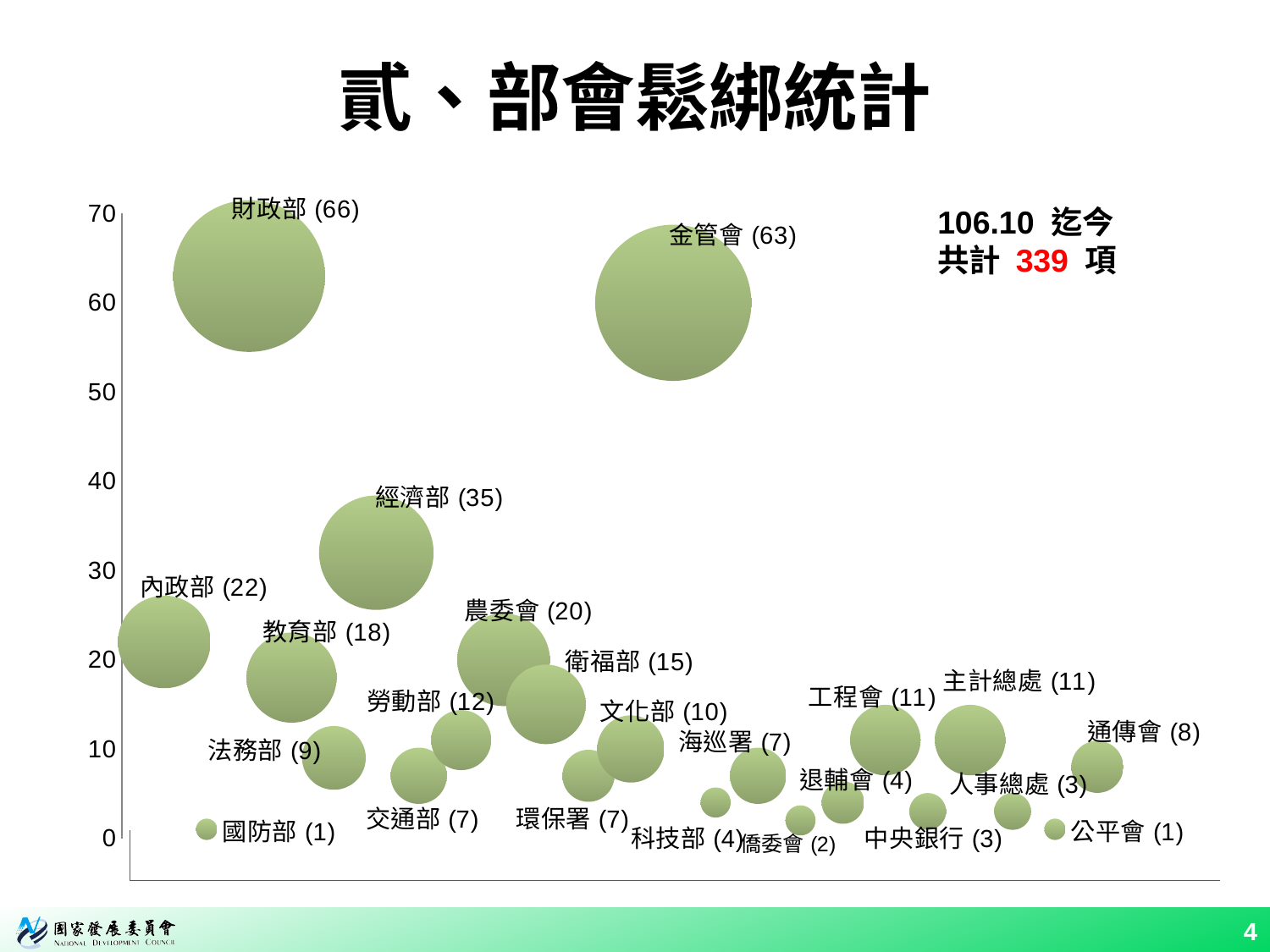

# 貳、部會鬆綁統計

### Chart

| Category | 件數 |
|---|---|
106.10 迄今
共計 339 項
4